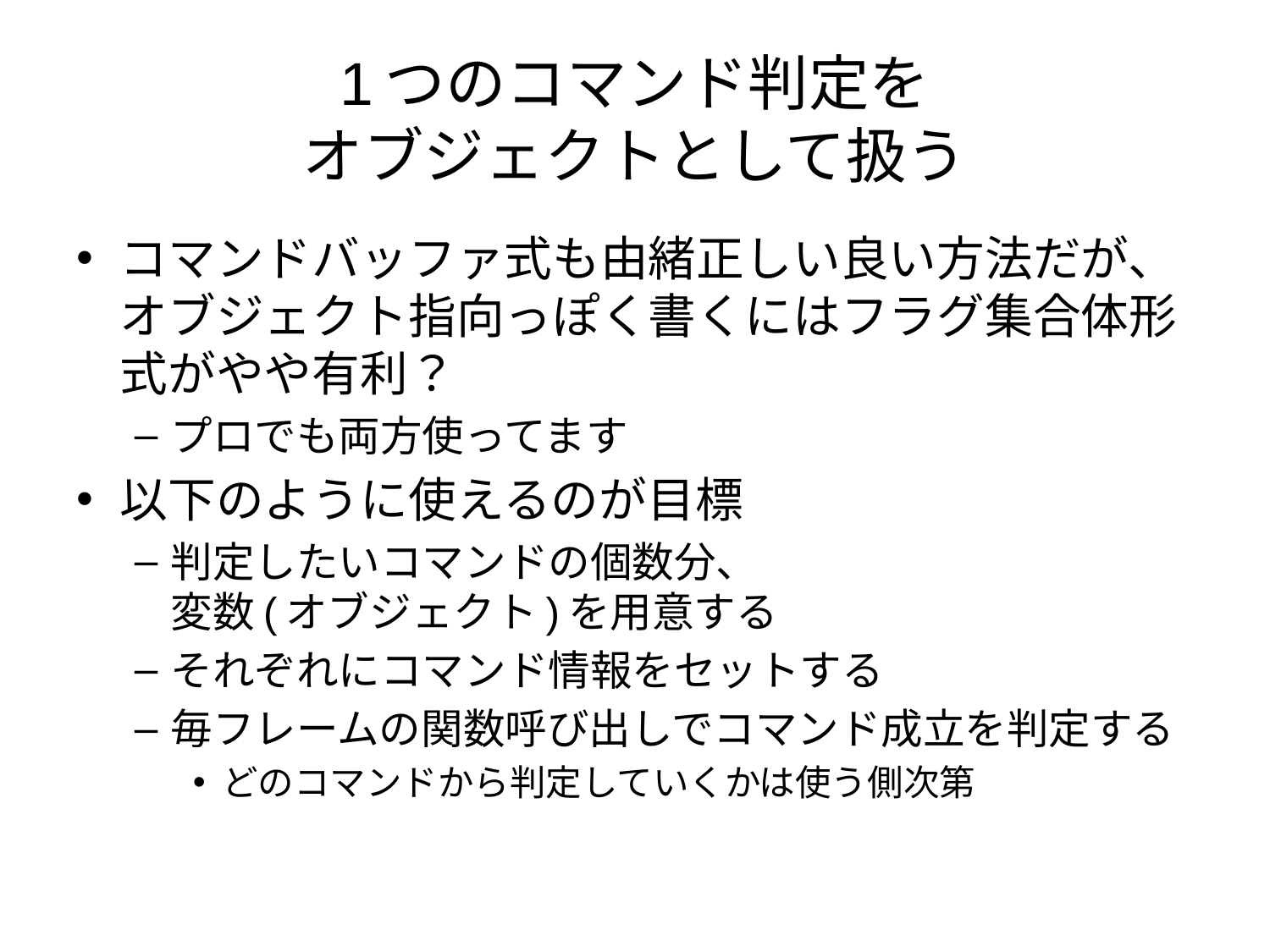

# 1つのコマンド判定を オブジェクトとして扱う
コマンドバッファ式も由緒正しい良い方法だが、オブジェクト指向っぽく書くにはフラグ集合体形式がやや有利？
プロでも両方使ってます
以下のように使えるのが目標
判定したいコマンドの個数分、
変数(オブジェクト)を用意する
それぞれにコマンド情報をセットする
毎フレームの関数呼び出しでコマンド成立を判定する
どのコマンドから判定していくかは使う側次第